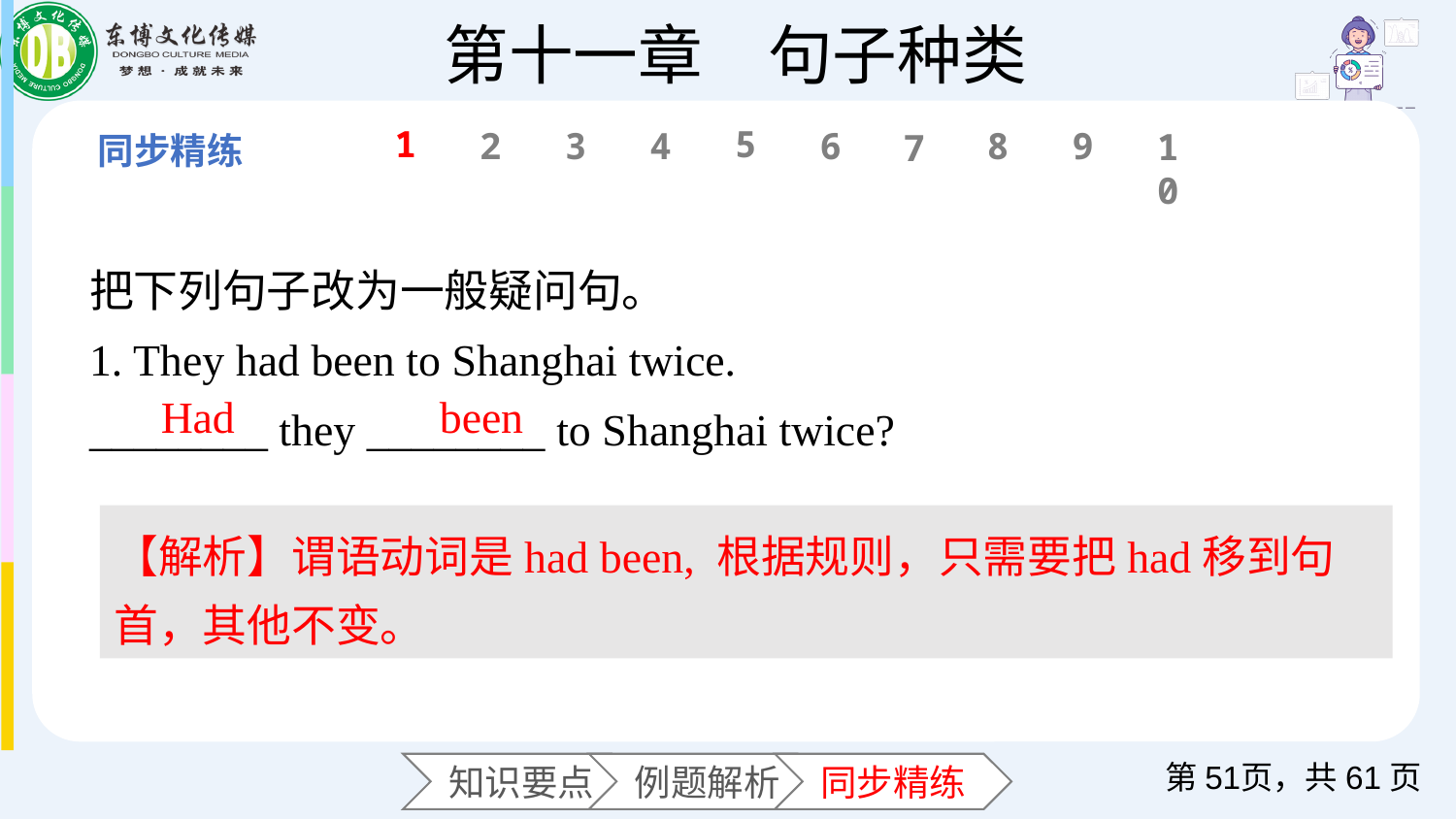

1
5
6
2
3
4
8
9
10
7
把下列句子改为一般疑问句。
1. They had been to Shanghai twice.
________ they ________ to Shanghai twice?
Had
been
【解析】谓语动词是had been, 根据规则，只需要把had移到句首，其他不变。